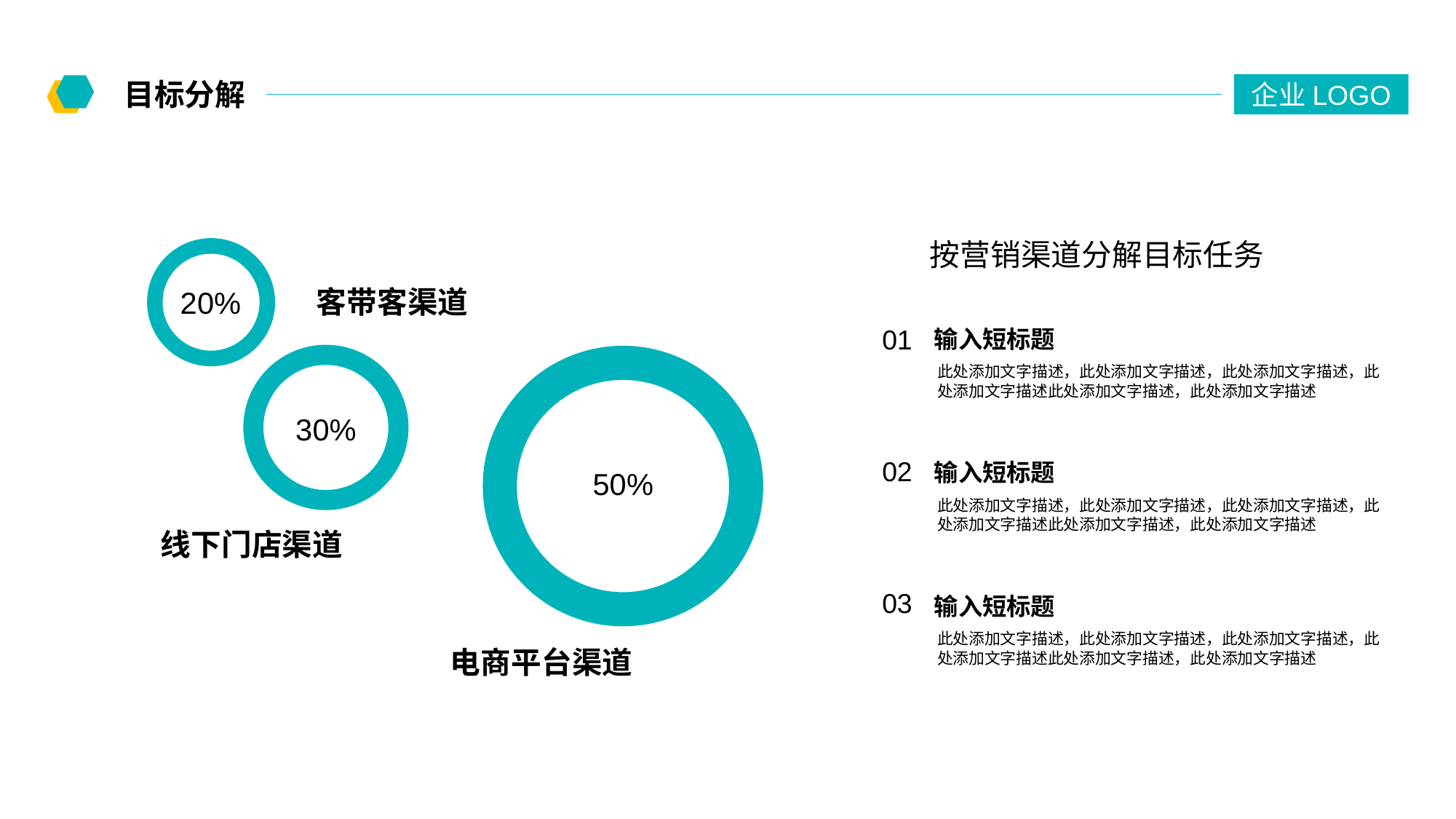

目标分解
企业LOGO

按营销渠道分解目标任务

客带客渠道
20%
01
输入短标题

此处添加文字描述，此处添加文字描述，此处添加文字描述，此处添加文字描述此处添加文字描述，此处添加文字描述
30%
02
输入短标题
50%
此处添加文字描述，此处添加文字描述，此处添加文字描述，此处添加文字描述此处添加文字描述，此处添加文字描述
线下门店渠道
03
输入短标题
此处添加文字描述，此处添加文字描述，此处添加文字描述，此处添加文字描述此处添加文字描述，此处添加文字描述
电商平台渠道